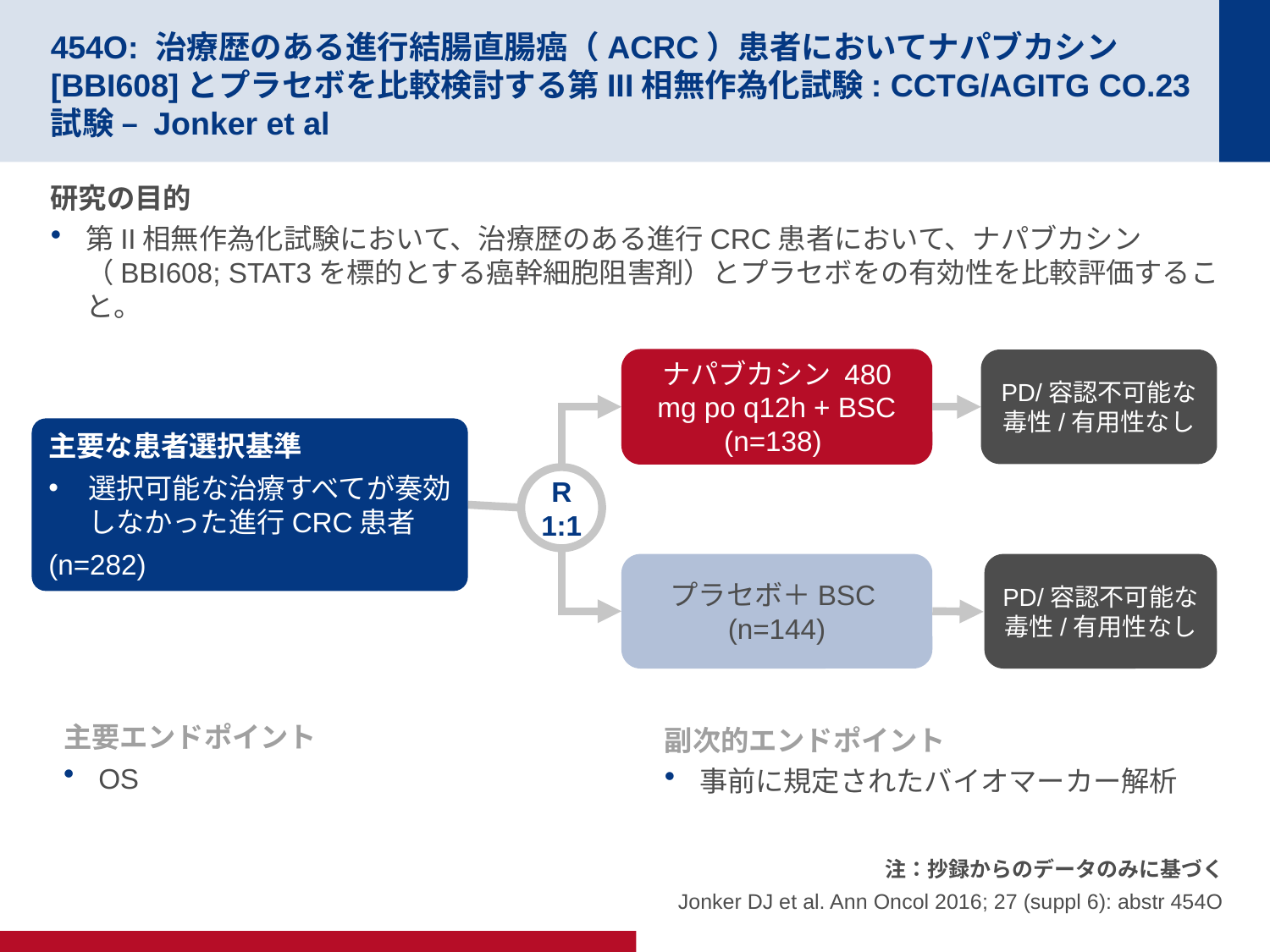

# 454O: 治療歴のある進行結腸直腸癌（ACRC）患者においてナパブカシン [BBI608]とプラセボを比較検討する第III相無作為化試験: CCTG/AGITG CO.23試験 – Jonker et al
研究の目的
第II相無作為化試験において、治療歴のある進行CRC患者において、ナパブカシン（BBI608; STAT3を標的とする癌幹細胞阻害剤）とプラセボをの有効性を比較評価すること。

ナパブカシン 480 mg po q12h + BSC
(n=138)
PD/容認不可能な毒性/有用性なし
主要な患者選択基準
選択可能な治療すべてが奏効しなかった進行CRC患者
(n=282)
R
1:1
プラセボ＋BSC
(n=144)
PD/容認不可能な毒性/有用性なし
主要エンドポイント
OS
副次的エンドポイント
事前に規定されたバイオマーカー解析
注：抄録からのデータのみに基づく
Jonker DJ et al. Ann Oncol 2016; 27 (suppl 6): abstr 454O